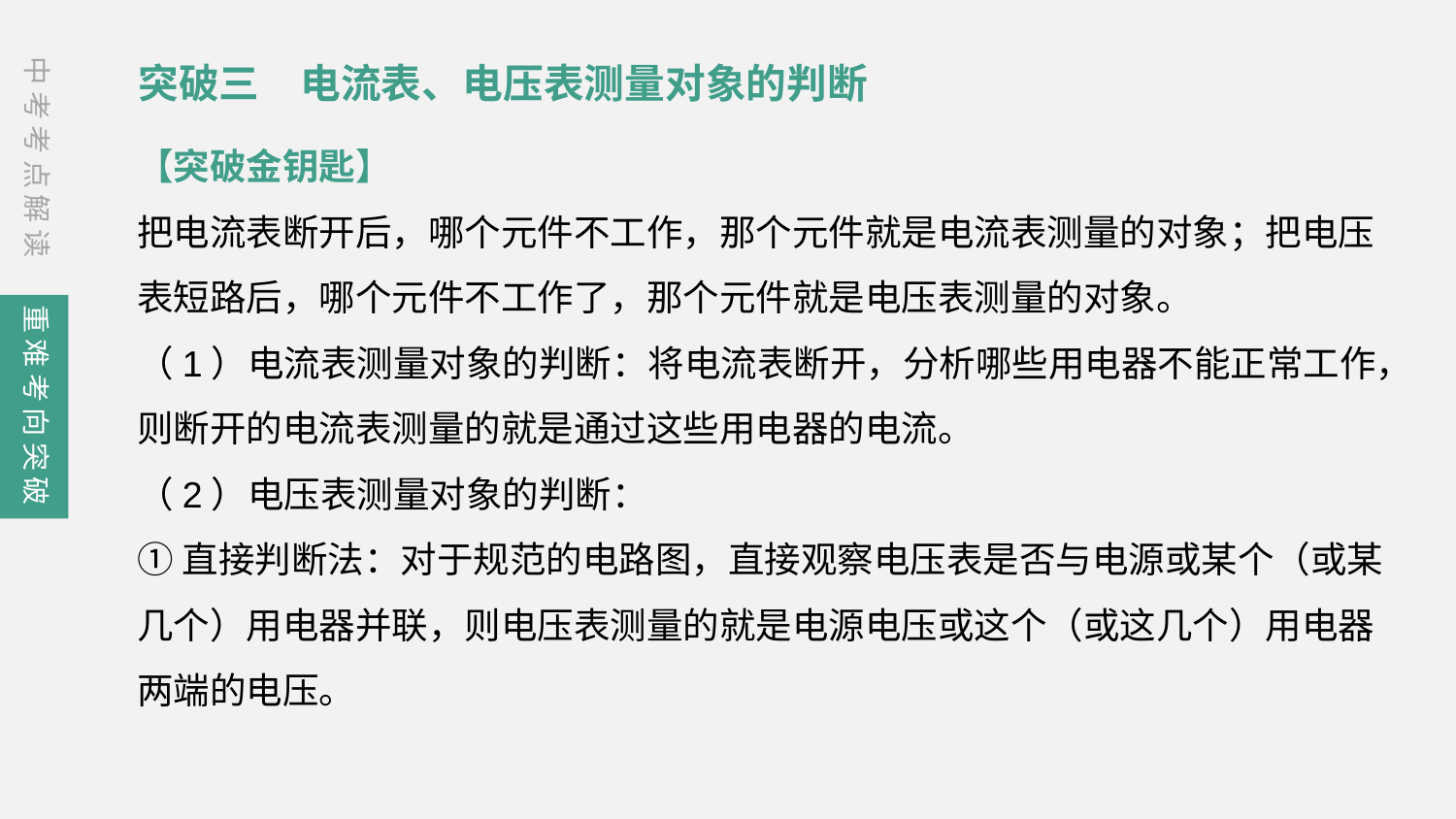

中考考点解读
突破三　电流表、电压表测量对象的判断
【突破金钥匙】
把电流表断开后，哪个元件不工作，那个元件就是电流表测量的对象；把电压表短路后，哪个元件不工作了，那个元件就是电压表测量的对象。
（1）电流表测量对象的判断：将电流表断开，分析哪些用电器不能正常工作，则断开的电流表测量的就是通过这些用电器的电流。
（2）电压表测量对象的判断：
①直接判断法：对于规范的电路图，直接观察电压表是否与电源或某个（或某几个）用电器并联，则电压表测量的就是电源电压或这个（或这几个）用电器两端的电压。
重难考向突破